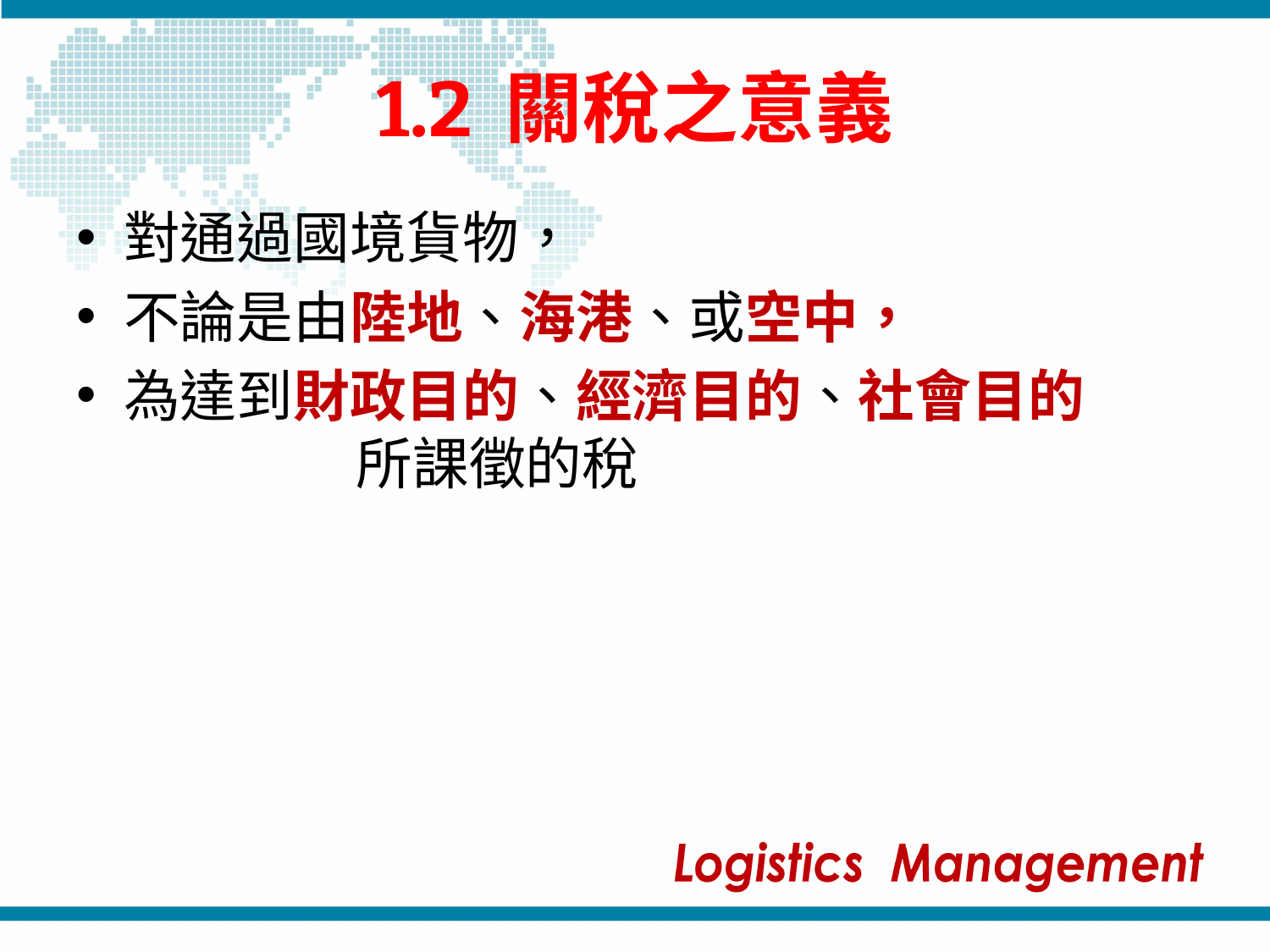

# 1.2 關稅之意義
對通過國境貨物，
不論是由陸地、海港、或空中，
為達到財政目的、經濟目的、社會目的                           所課徵的稅